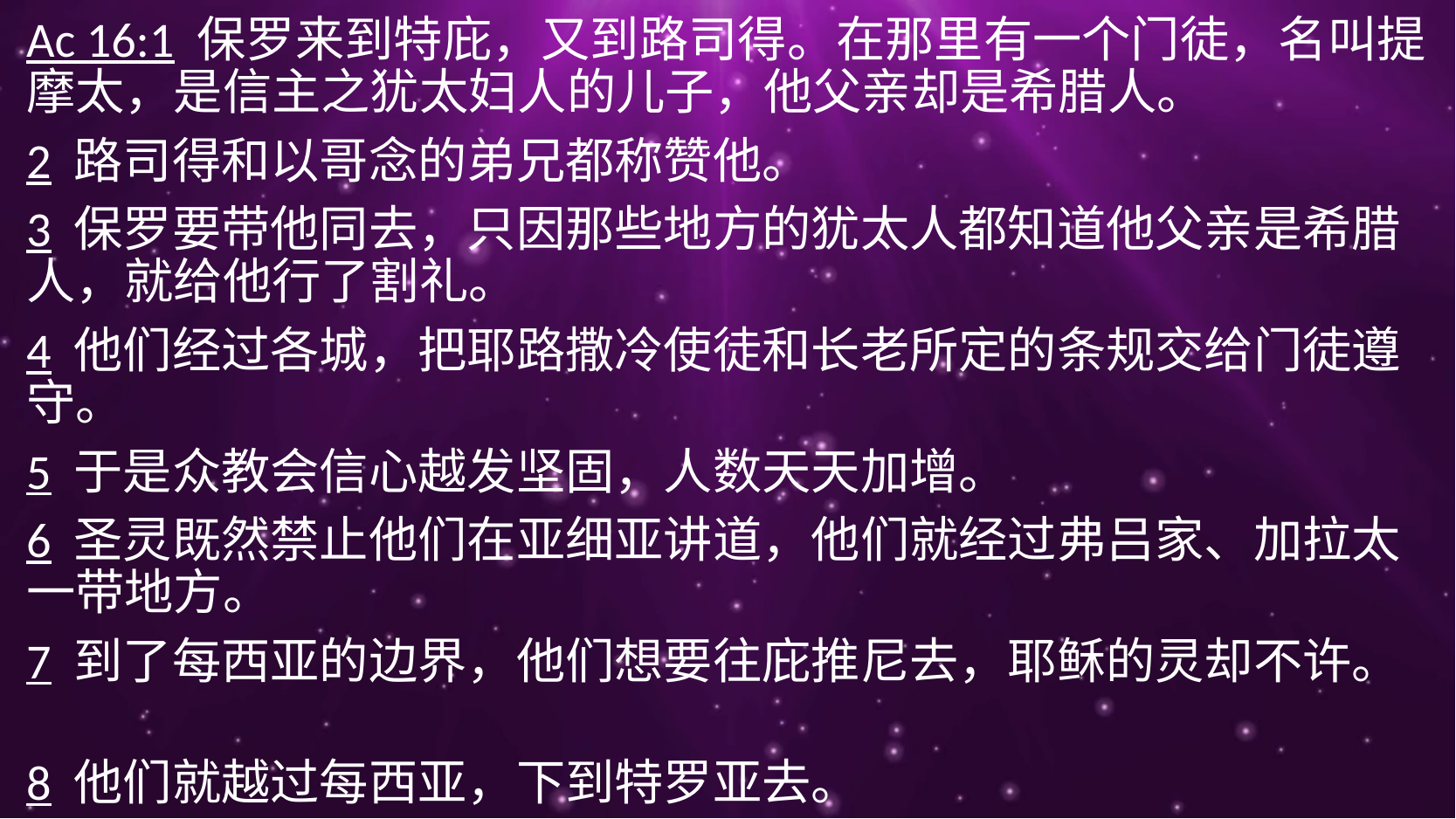

Ac 16:1 保罗来到特庇，又到路司得。在那里有一个门徒，名叫提摩太，是信主之犹太妇人的儿子，他父亲却是希腊人。
2 路司得和以哥念的弟兄都称赞他。
3 保罗要带他同去，只因那些地方的犹太人都知道他父亲是希腊人，就给他行了割礼。
4 他们经过各城，把耶路撒冷使徒和长老所定的条规交给门徒遵守。
5 于是众教会信心越发坚固，人数天天加增。
6 圣灵既然禁止他们在亚细亚讲道，他们就经过弗吕家、加拉太一带地方。
7 到了每西亚的边界，他们想要往庇推尼去，耶稣的灵却不许。
8 他们就越过每西亚，下到特罗亚去。